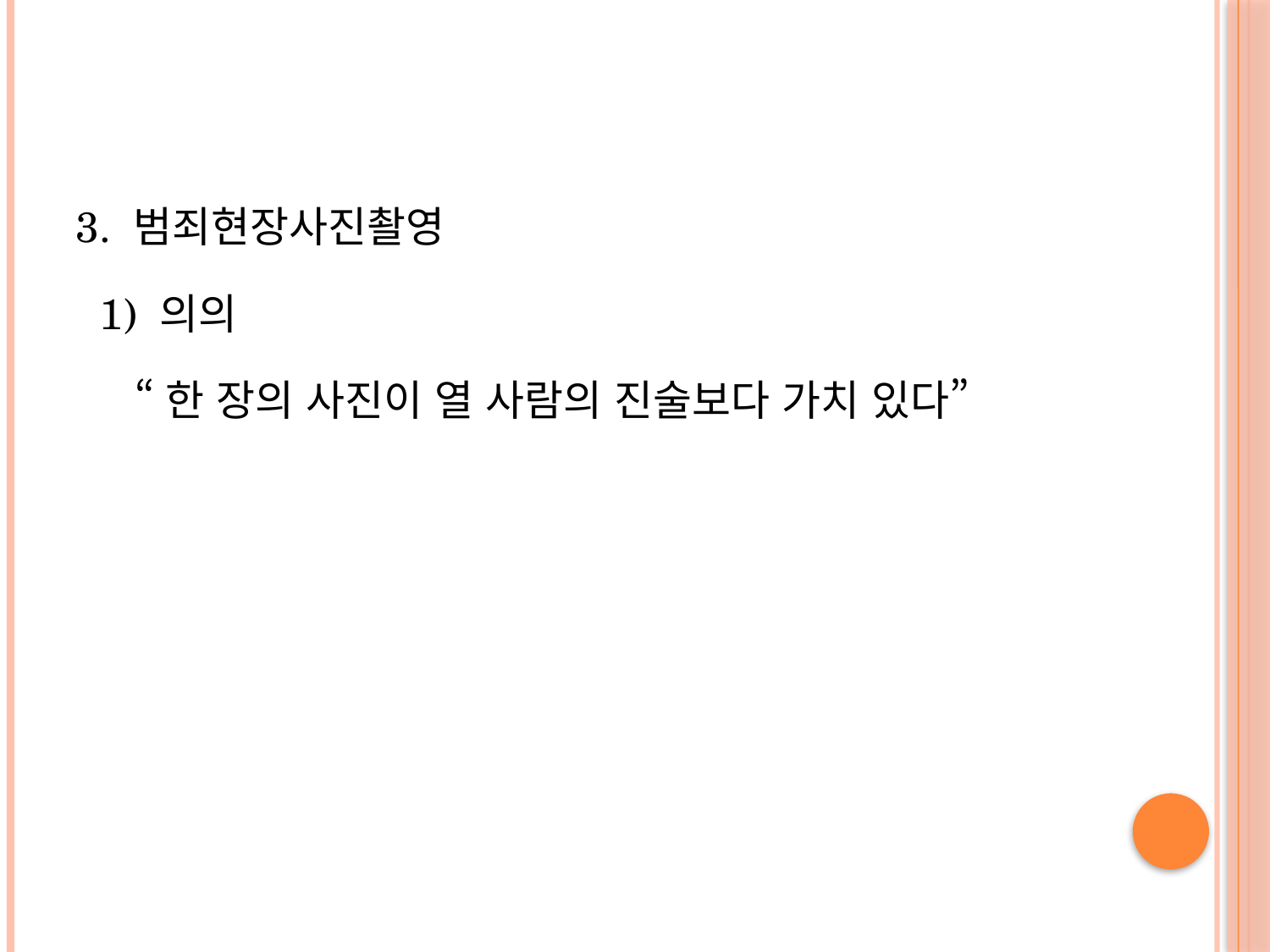

#
3. 범죄현장사진촬영
  1) 의의
     “한 장의 사진이 열 사람의 진술보다 가치 있다”